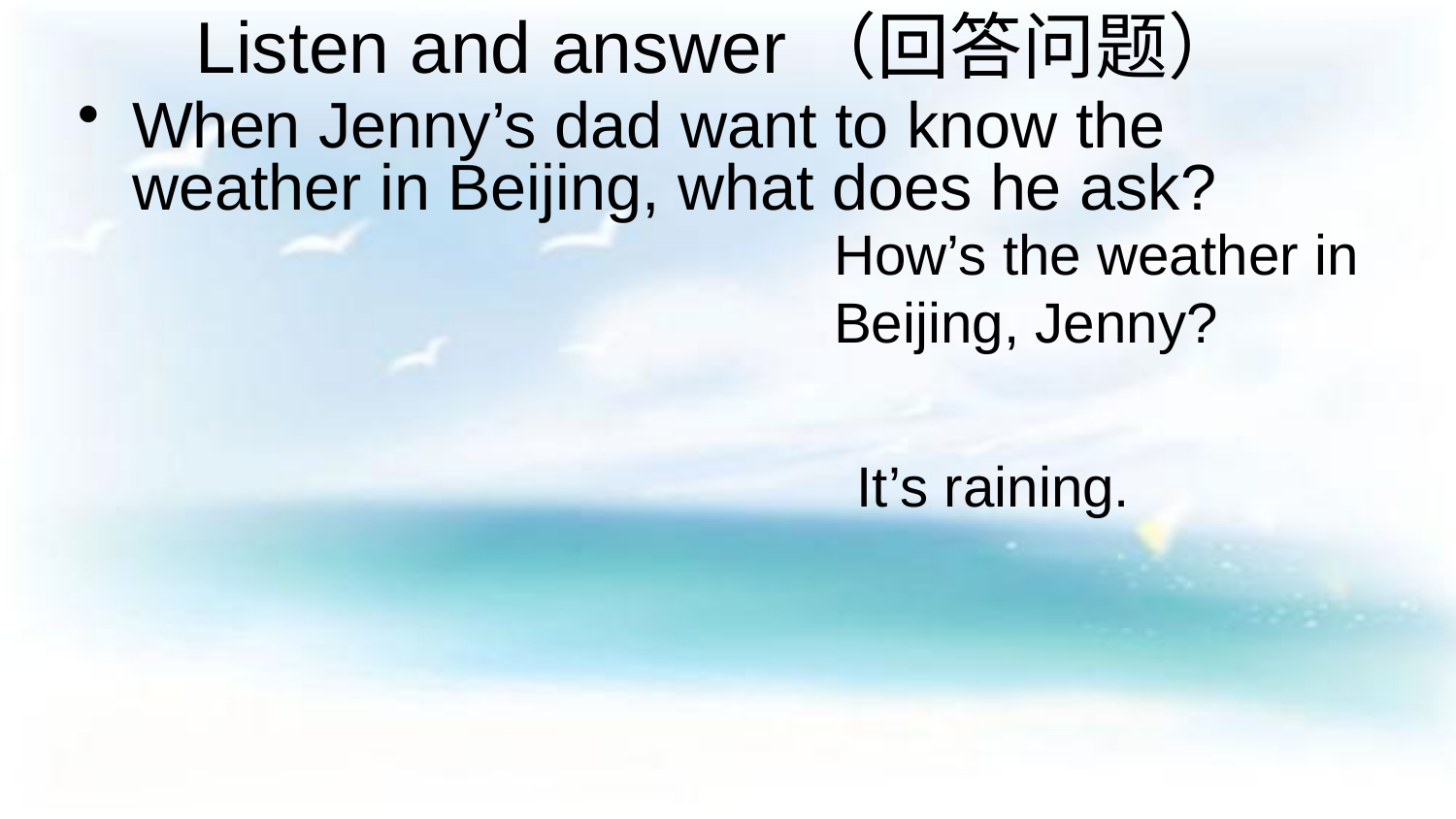

# Listen and answer（回答问题）
When Jenny’s dad want to know the weather in Beijing, what does he ask?
How’s the weather in Beijing, Jenny?

It’s raining.